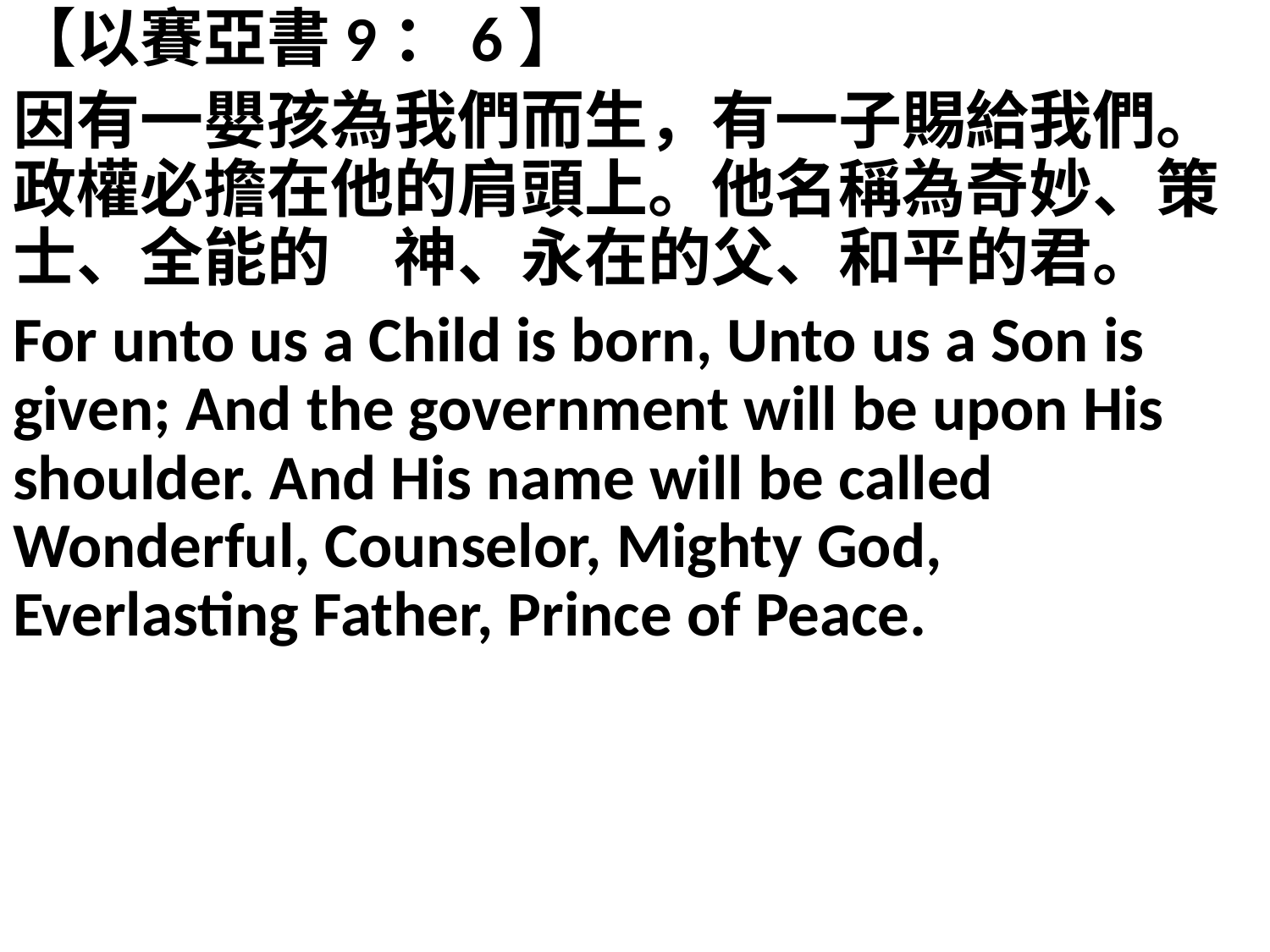

【以賽亞書9：6】
因有一嬰孩為我們而生，有一子賜給我們。政權必擔在他的肩頭上。他名稱為奇妙、策士、全能的　神、永在的父、和平的君。
For unto us a Child is born, Unto us a Son is given; And the government will be upon His shoulder. And His name will be called Wonderful, Counselor, Mighty God, Everlasting Father, Prince of Peace.